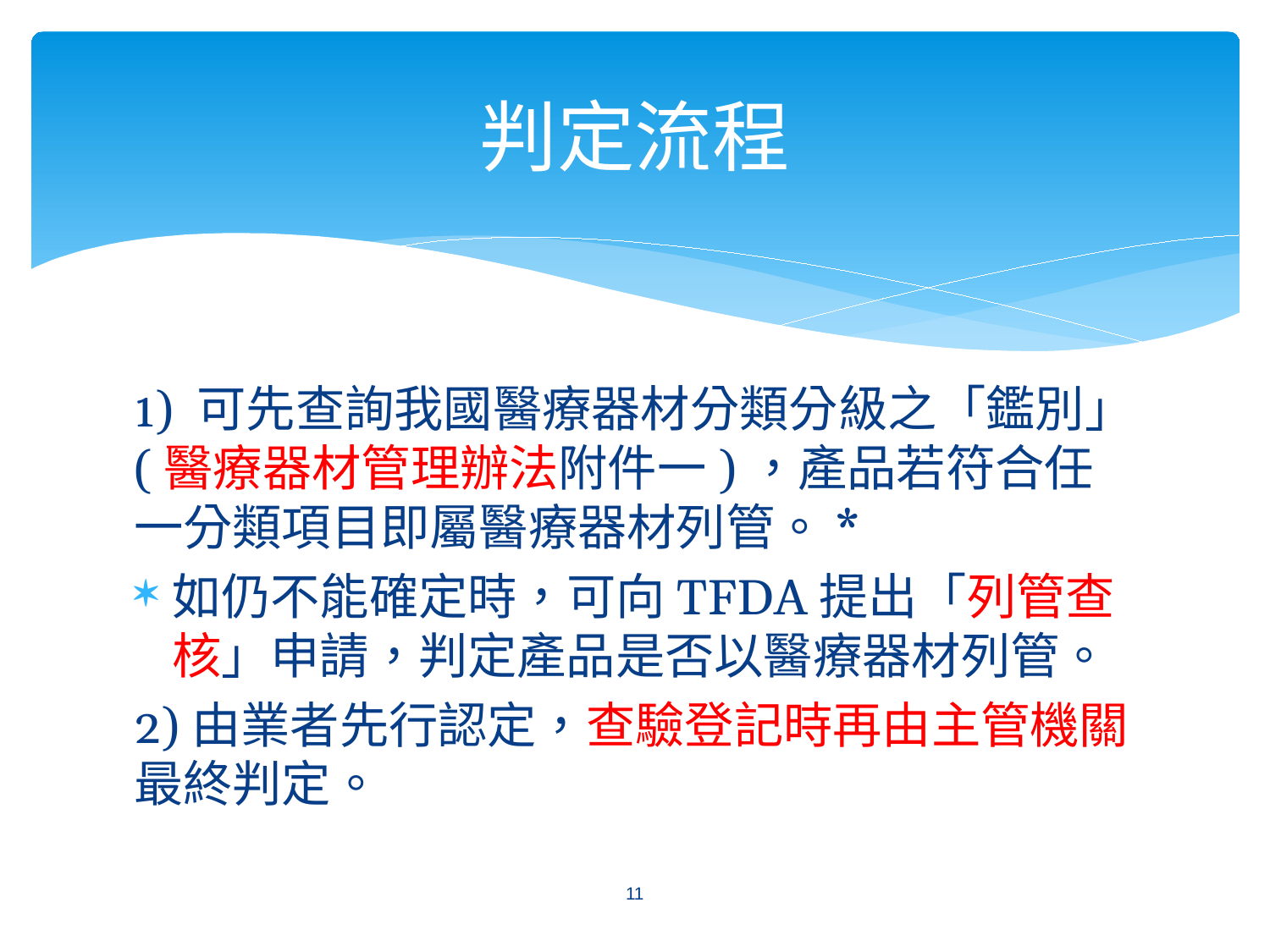

# 判定流程
1) 可先查詢我國醫療器材分類分級之「鑑別」(醫療器材管理辦法附件一)，產品若符合任一分類項目即屬醫療器材列管。*
如仍不能確定時，可向TFDA提出「列管查核」申請，判定產品是否以醫療器材列管。
2)由業者先行認定，查驗登記時再由主管機關最終判定。

11